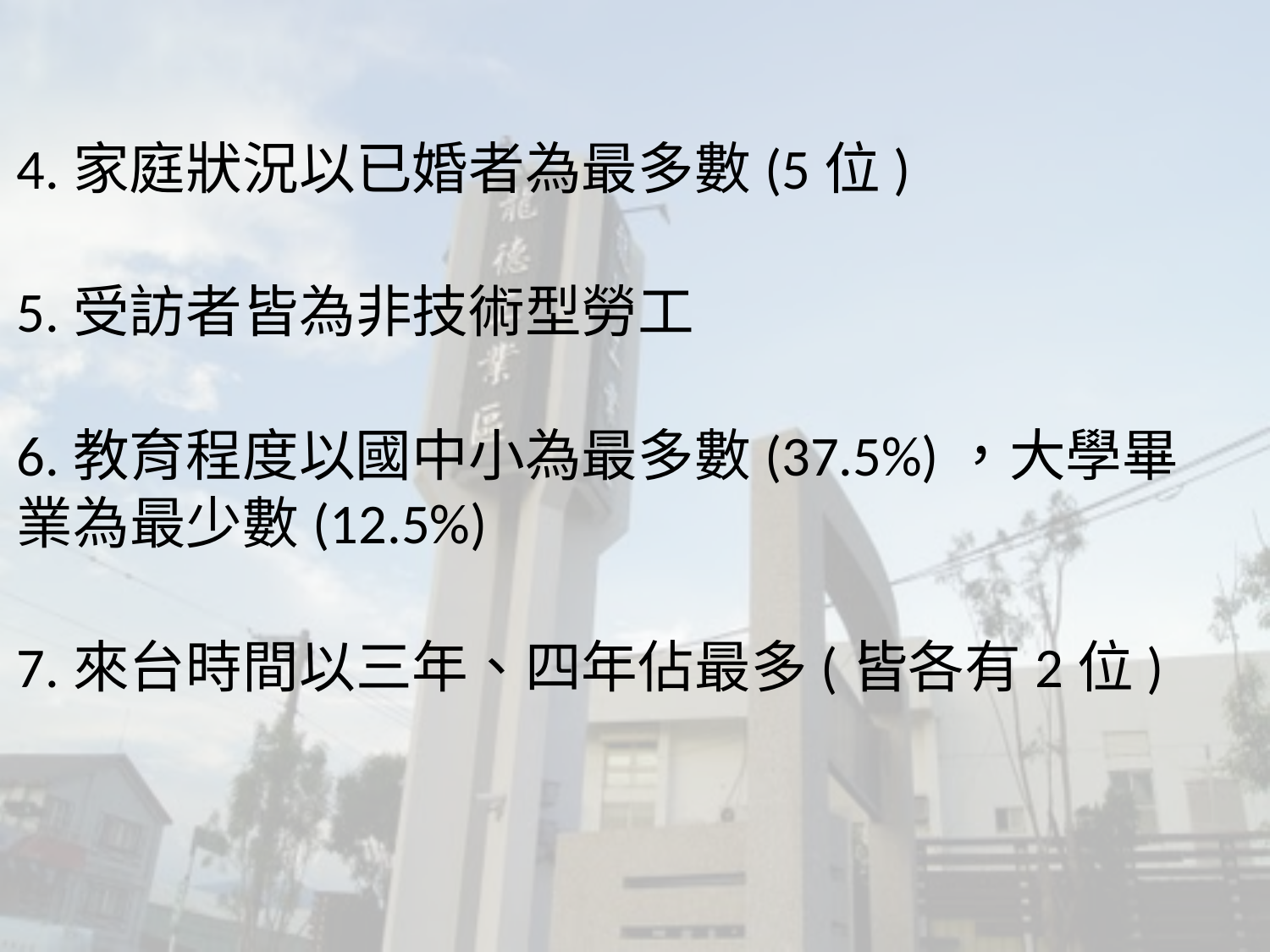

4.家庭狀況以已婚者為最多數(5位)

5.受訪者皆為非技術型勞工

6.教育程度以國中小為最多數(37.5%)，大學畢業為最少數(12.5%)

7.來台時間以三年、四年佔最多(皆各有2位)